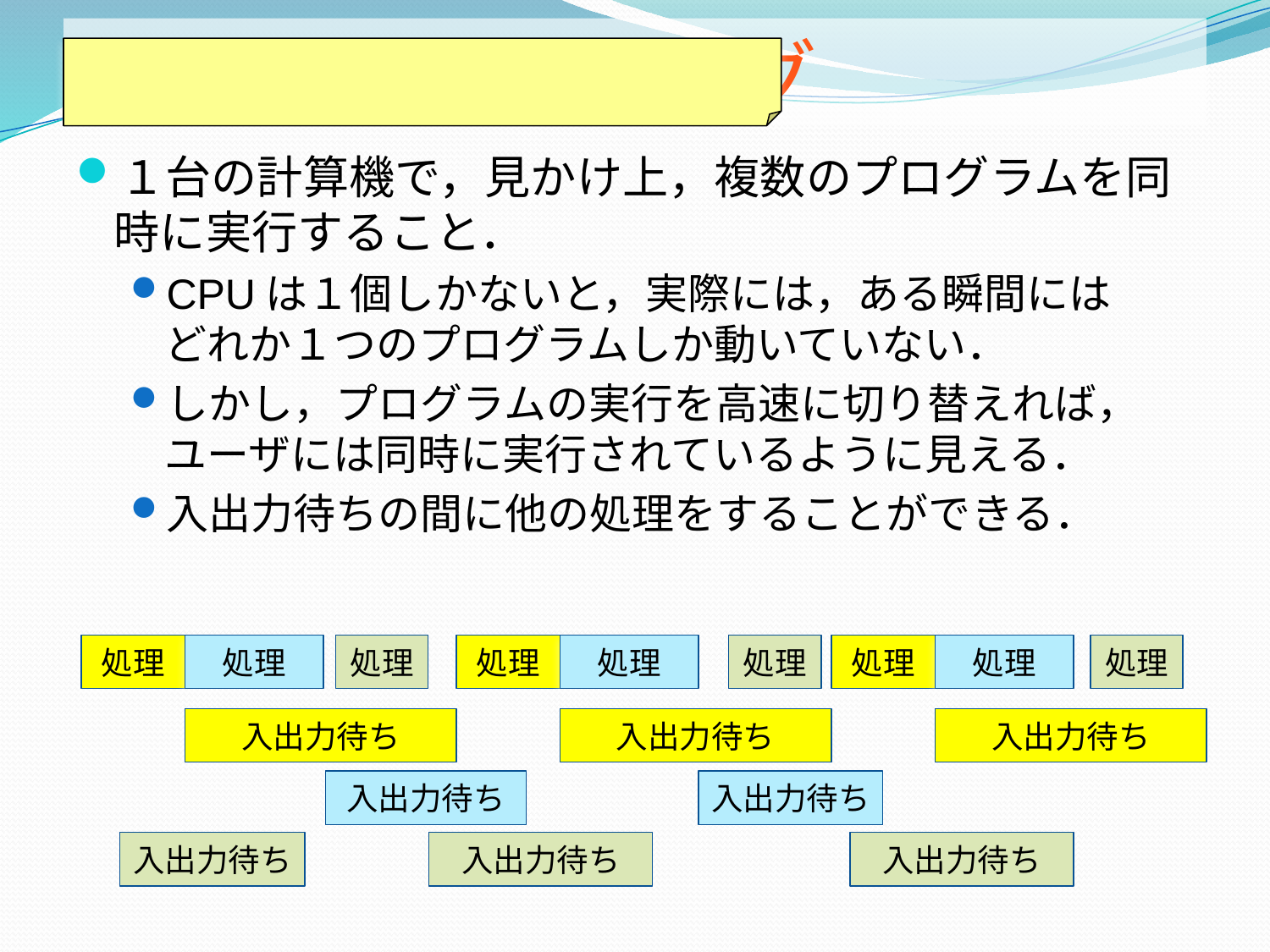

# 多重プログラミング

１台の計算機で，見かけ上，複数のプログラムを同時に実行すること．
CPUは１個しかないと，実際には，ある瞬間には
どれか１つのプログラムしか動いていない．
しかし，プログラムの実行を高速に切り替えれば，
ユーザには同時に実行されているように見える．
入出力待ちの間に他の処理をすることができる．
処理
処理
処理
処理
入出力待ち
入出力待ち
入出力待ち
処理
処理
処理
入出力待ち
入出力待ち
処理
処理
入出力待ち
入出力待ち
入出力待ち